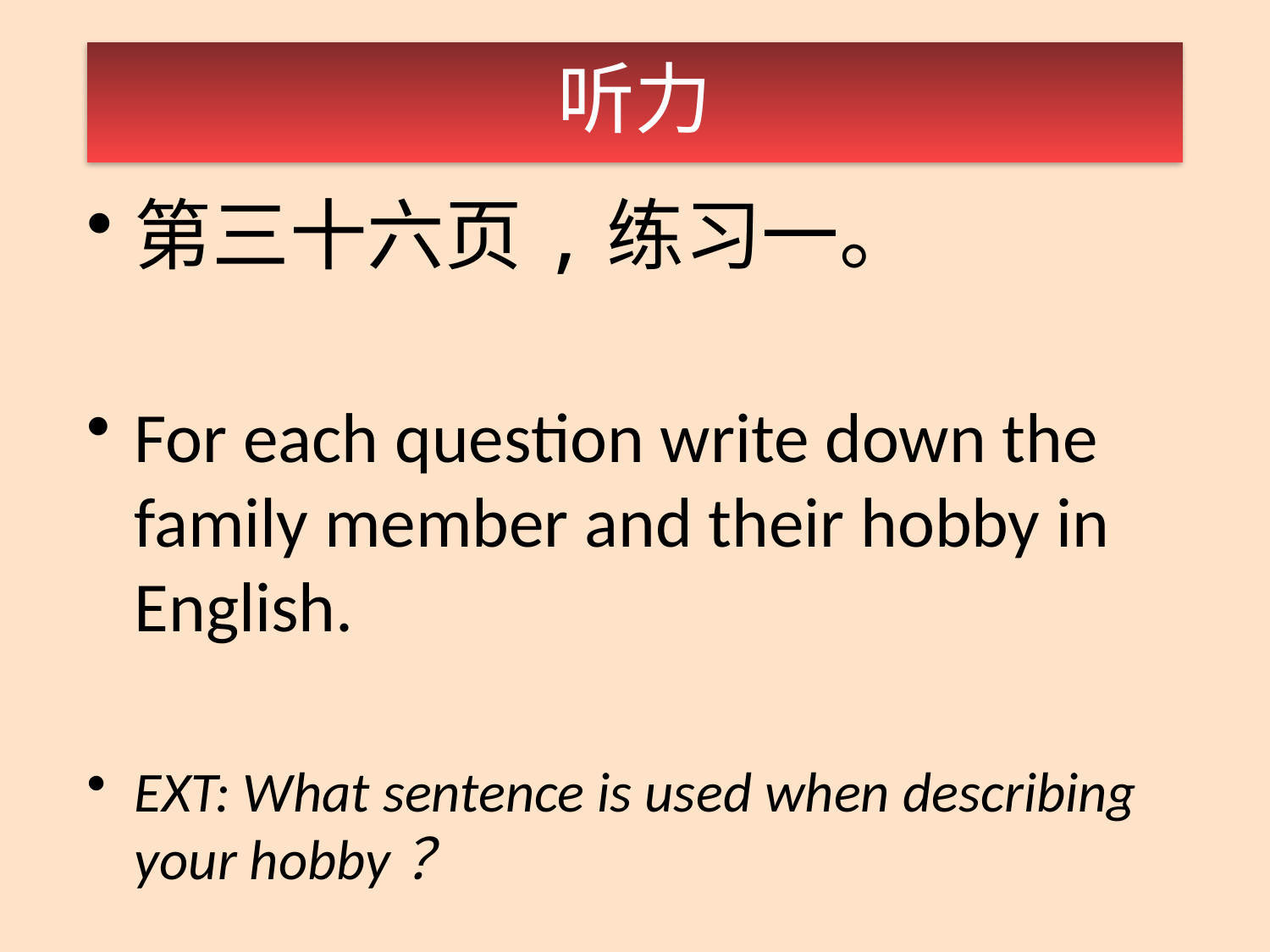

听力
第三十六页,练习一。

For each question write down the family member and their hobby in English.

EXT: What sentence is used when describing your hobby？